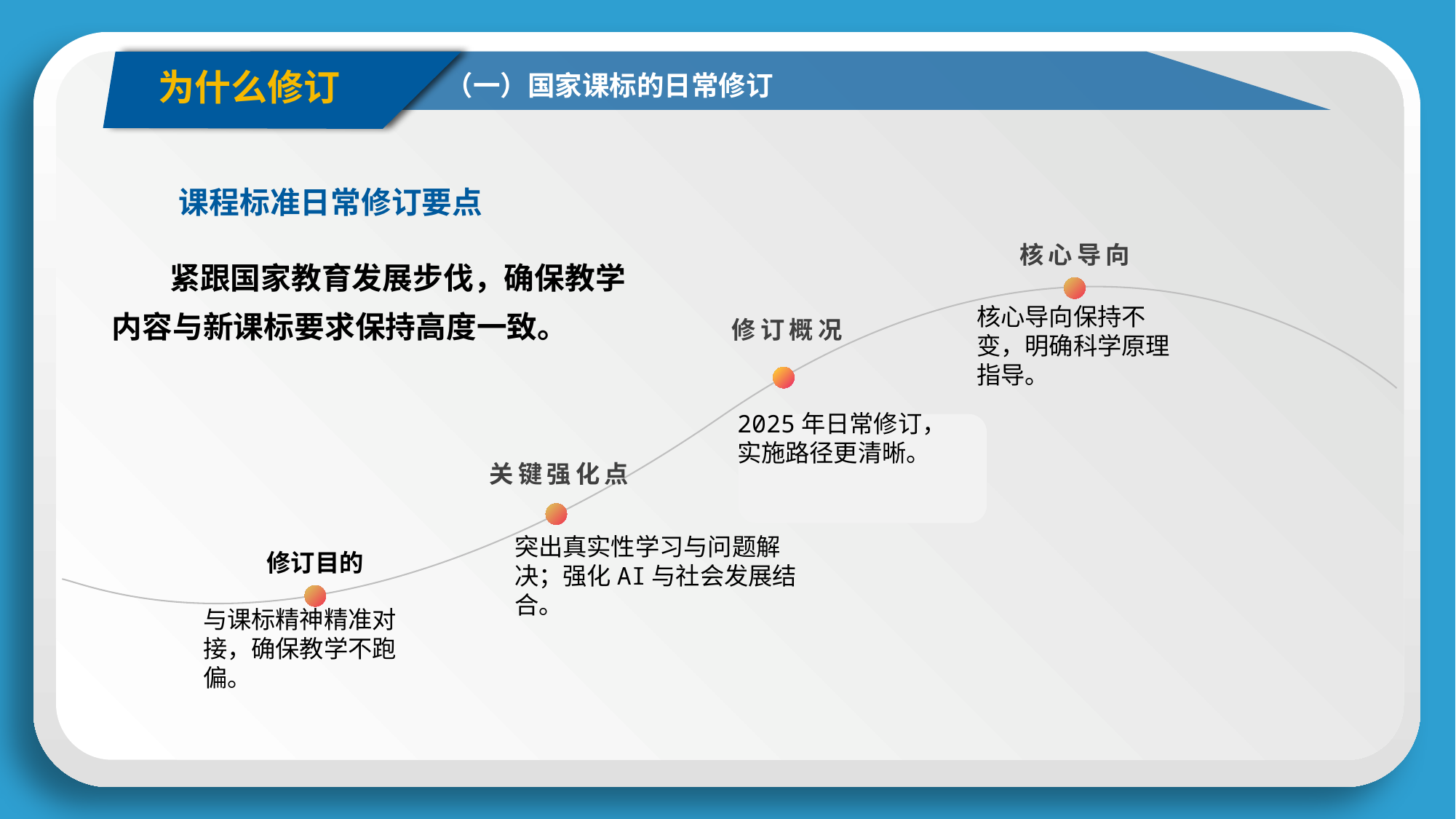

为什么修订
（一）国家课标的日常修订

课程标准日常修订要点
核心导向
紧跟国家教育发展步伐，确保教学内容与新课标要求保持高度一致。

修订概况
核心导向保持不变，明确科学原理指导。

2025年日常修订，实施路径更清晰。

关键强化点

修订目的
突出真实性学习与问题解决；强化AI与社会发展结合。

与课标精神精准对接，确保教学不跑偏。